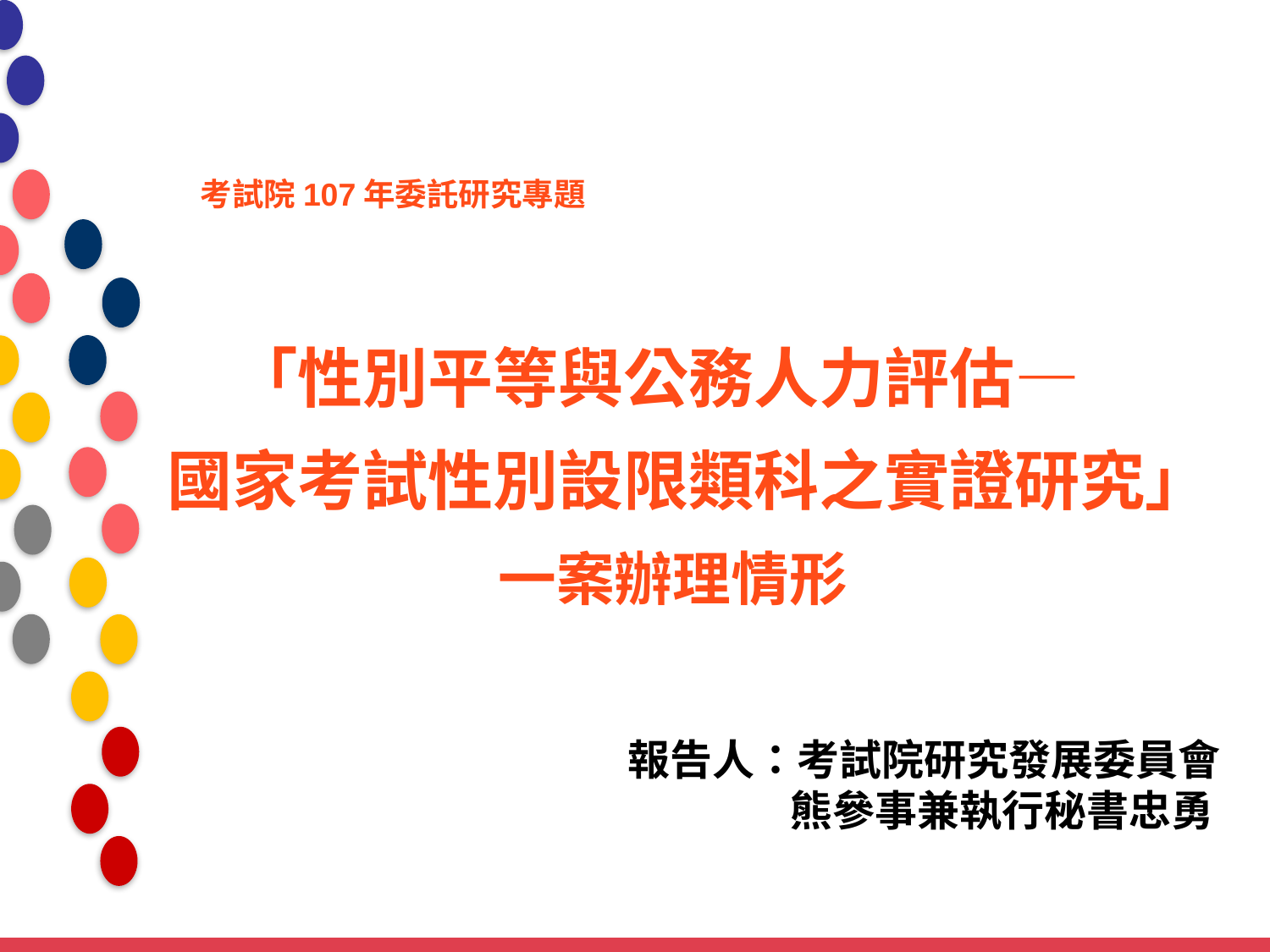

考試院107年委託研究專題

｢性別平等與公務人力評估—
國家考試性別設限類科之實證研究｣
一案辦理情形

報告人：考試院研究發展委員會
                熊參事兼執行秘書忠勇